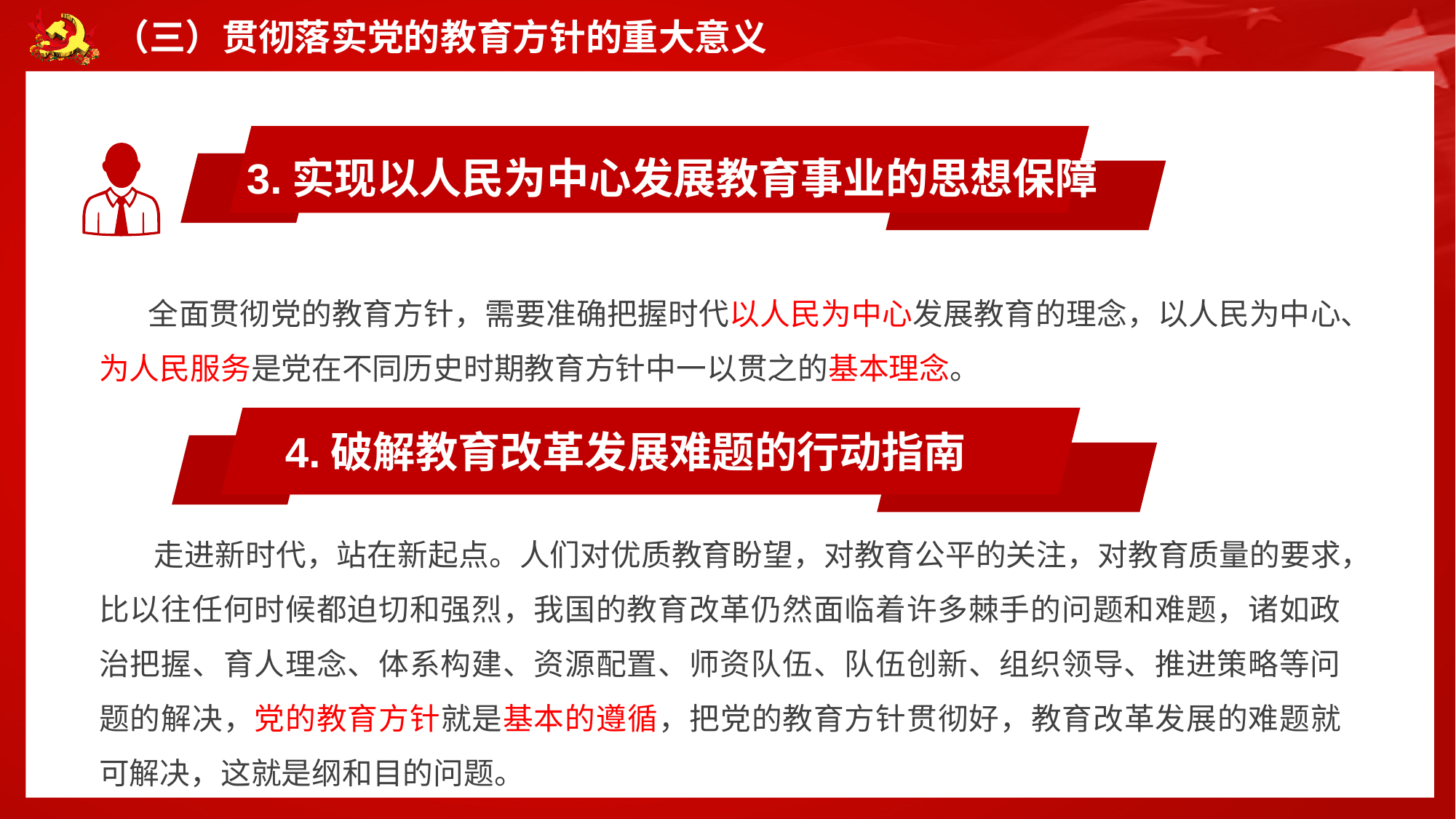

（三）贯彻落实党的教育方针的重大意义

 3.实现以人民为中心发展教育事业的思想保障

      全面贯彻党的教育方针，需要准确把握时代以人民为中心发展教育的理念，以人民为中心、为人民服务是党在不同历史时期教育方针中一以贯之的基本理念。

 4.破解教育改革发展难题的行动指南

       走进新时代，站在新起点。人们对优质教育盼望，对教育公平的关注，对教育质量的要求，比以往任何时候都迫切和强烈，我国的教育改革仍然面临着许多棘手的问题和难题，诸如政治把握、育人理念、体系构建、资源配置、师资队伍、队伍创新、组织领导、推进策略等问题的解决，党的教育方针就是基本的遵循，把党的教育方针贯彻好，教育改革发展的难题就可解决，这就是纲和目的问题。